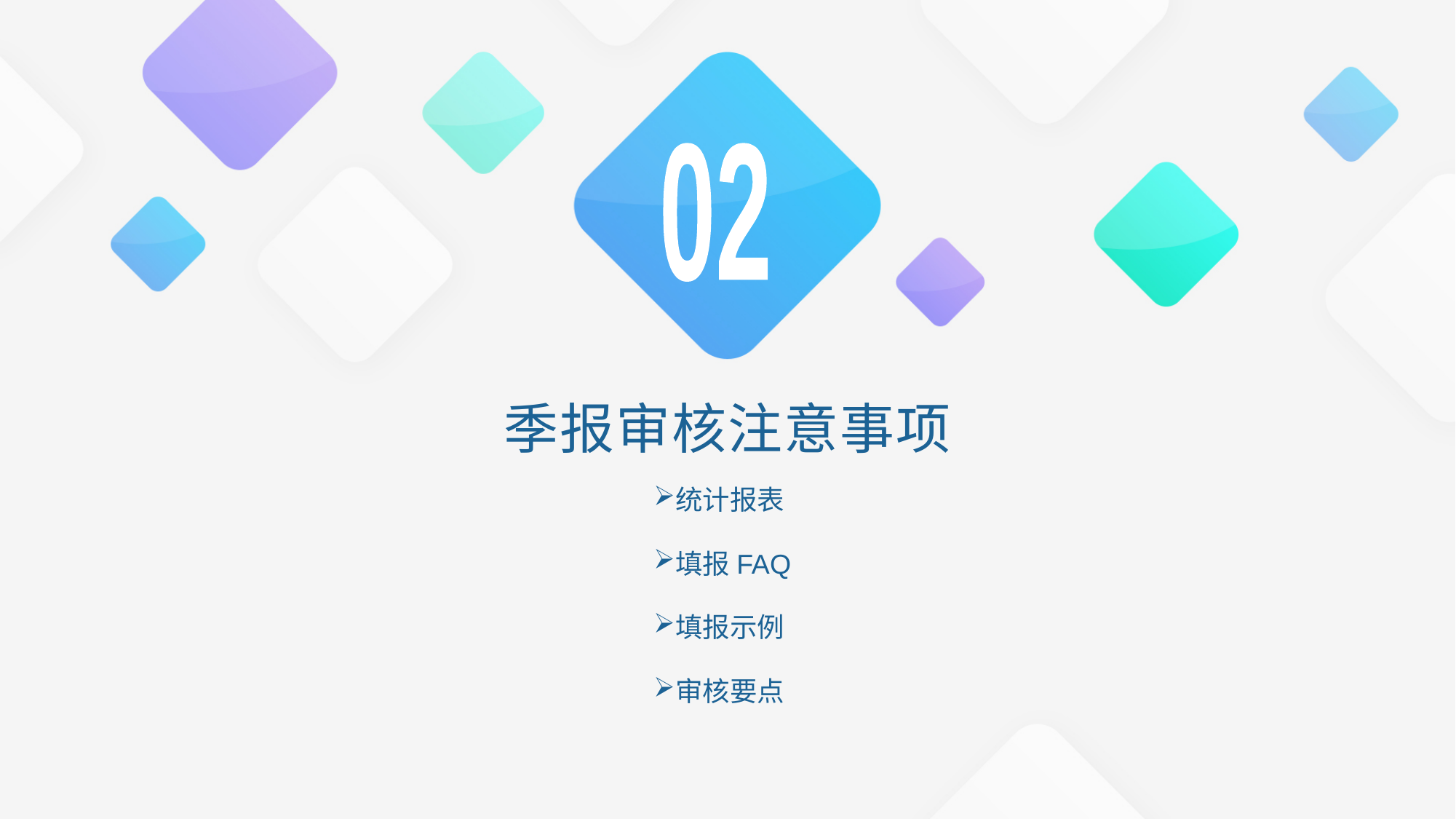

02

# 季报审核注意事项
统计报表
填报FAQ
填报示例
审核要点